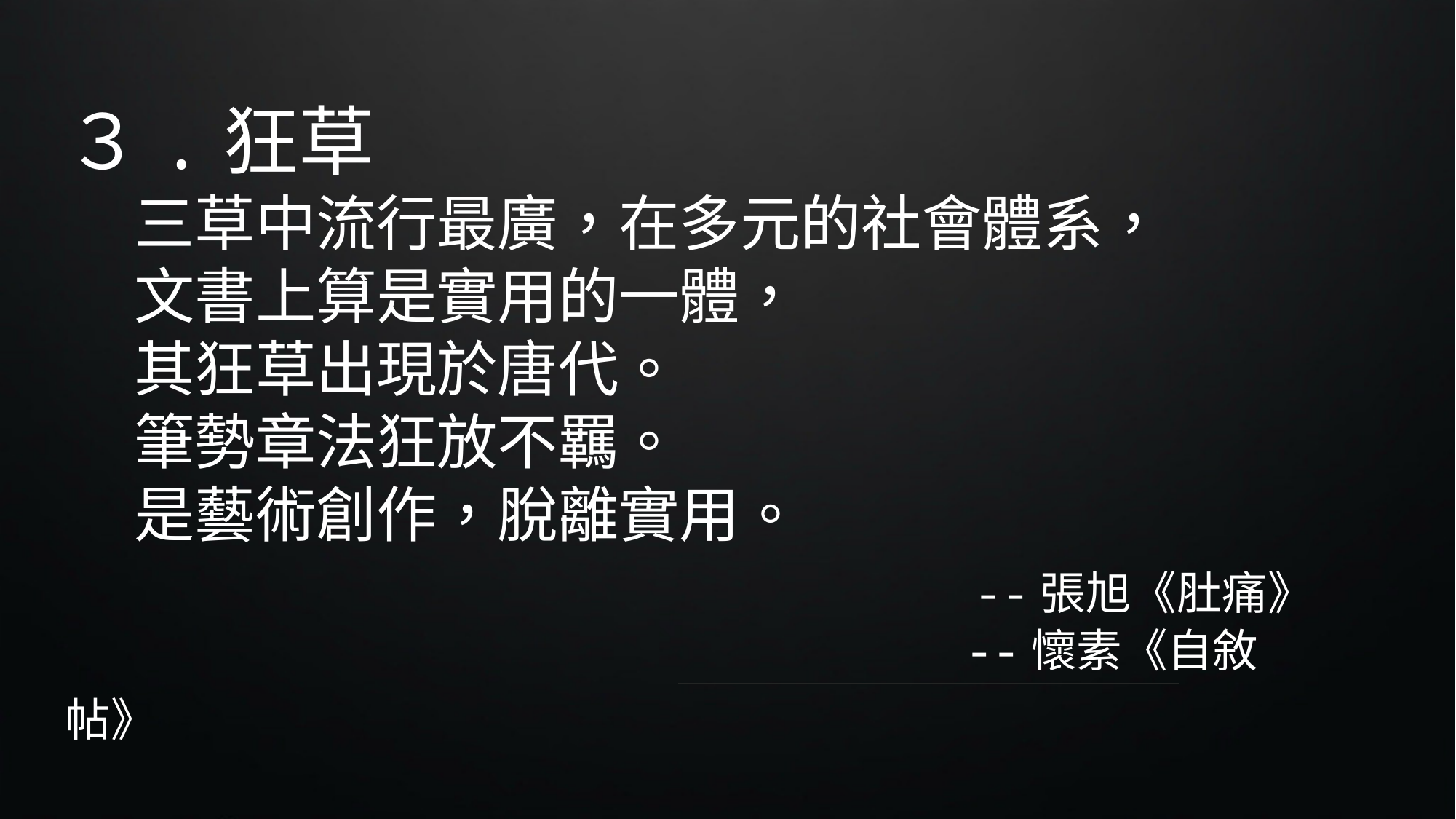

３.狂草
    三草中流行最廣，在多元的社會體系，
    文書上算是實用的一體，
    其狂草出現於唐代。
    筆勢章法狂放不羈。
    是藝術創作，脫離實用。
                         --張旭《肚痛》
                                 --懷素《自敘帖》